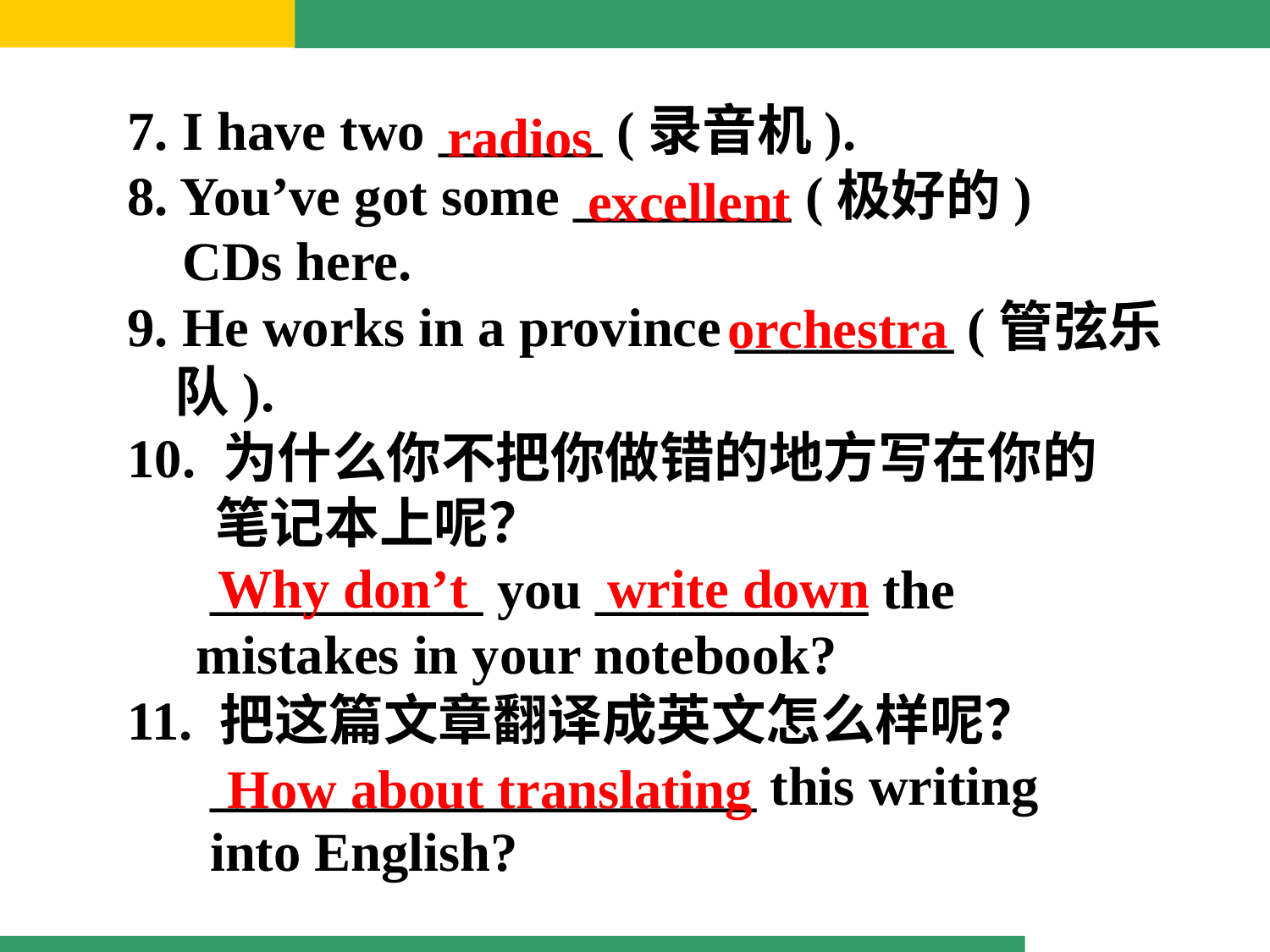

7. I have two ______ (录音机).
8. You’ve got some ________ (极好的)
    CDs here.
9. He works in a province ________ (管弦乐队).
10. 为什么你不把你做错的地方写在你的
      笔记本上呢？
      __________ you __________ the
     mistakes in your notebook?
11. 把这篇文章翻译成英文怎么样呢？
      ____________________ this writing
      into English?
radios
excellent
orchestra
Why don’t
write down
How about translating